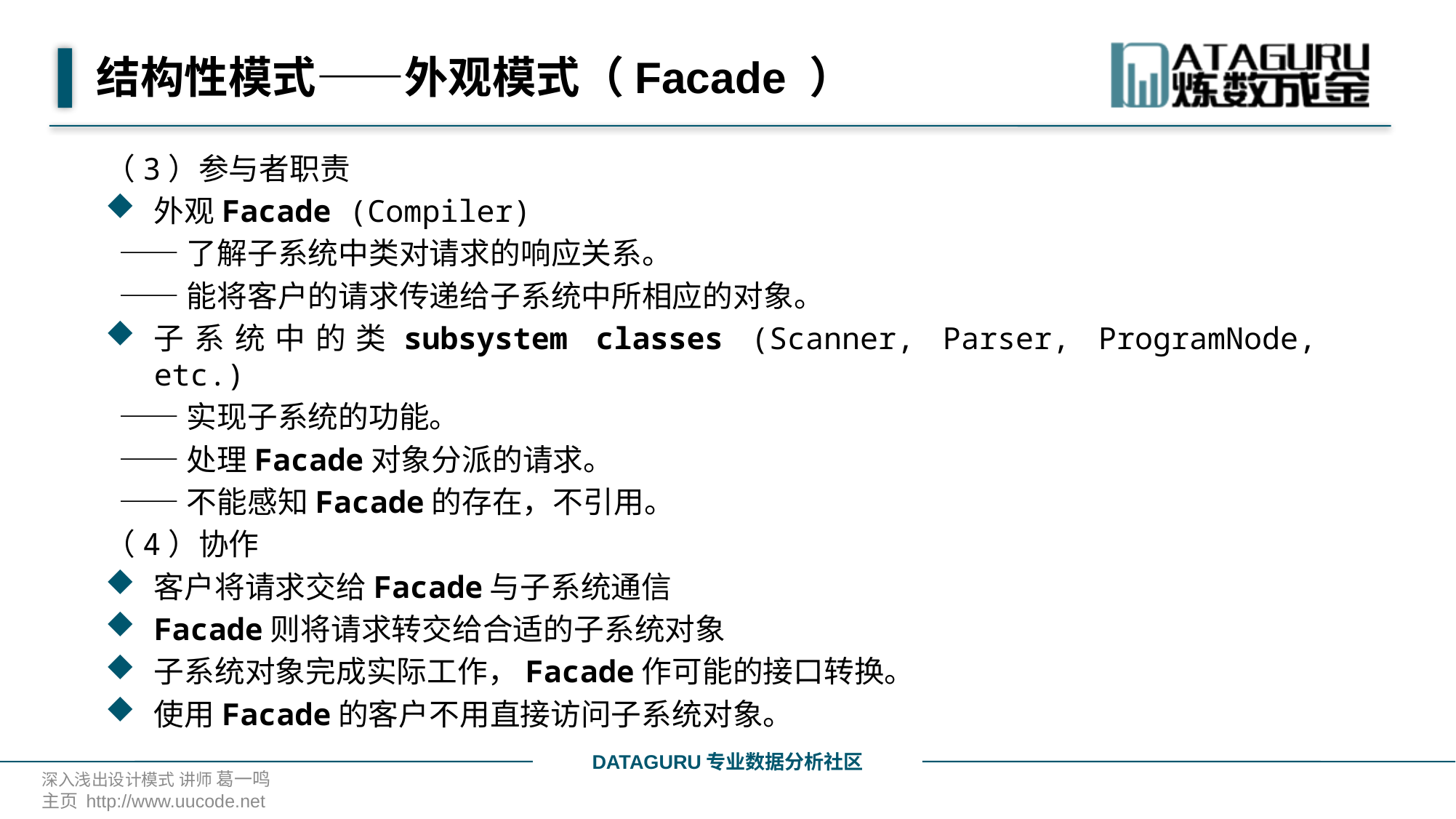

# 结构性模式——外观模式（Facade ）
（3）参与者职责
外观Facade (Compiler)
  ——了解子系统中类对请求的响应关系。
  ——能将客户的请求传递给子系统中所相应的对象。
子系统中的类subsystem classes (Scanner, Parser, ProgramNode, etc.)
  ——实现子系统的功能。
  ——处理Facade对象分派的请求。
  ——不能感知Facade的存在，不引用。
（4）协作
客户将请求交给Facade与子系统通信
Facade则将请求转交给合适的子系统对象
子系统对象完成实际工作，Facade作可能的接口转换。
使用Facade的客户不用直接访问子系统对象。